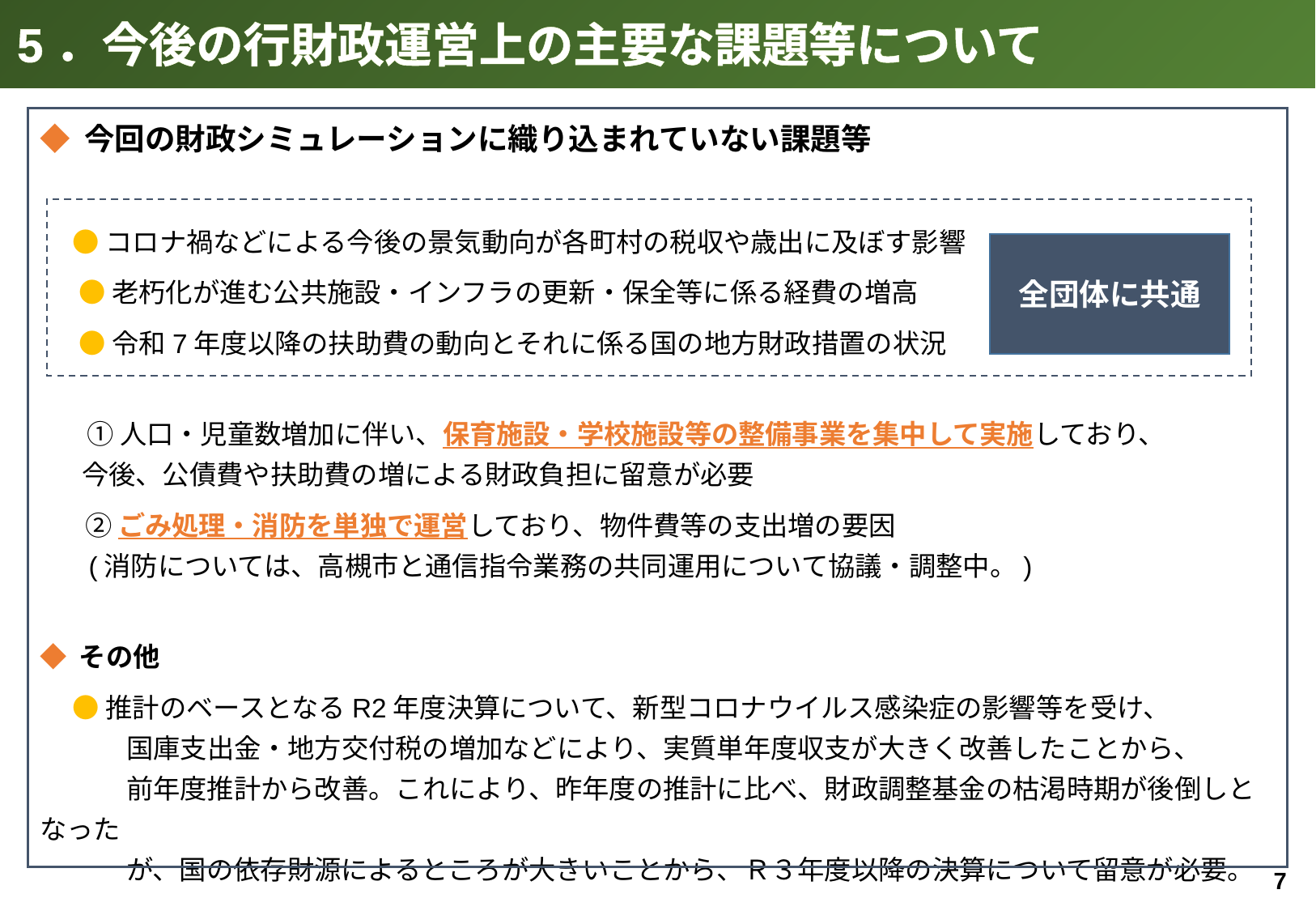

5．今後の行財政運営上の主要な課題等について

◆ 今回の財政シミュレーションに織り込まれていない課題等

　 ● コロナ禍などによる今後の景気動向が各町村の税収や歳出に及ぼす影響
 　● 老朽化が進む公共施設・インフラの更新・保全等に係る経費の増高
 　● 令和7年度以降の扶助費の動向とそれに係る国の地方財政措置の状況
　　① 人口・児童数増加に伴い、保育施設・学校施設等の整備事業を集中して実施しており、
       今後、公債費や扶助費の増による財政負担に留意が必要
  　② ごみ処理・消防を単独で運営しており、物件費等の支出増の要因
       (消防については、高槻市と通信指令業務の共同運用について協議・調整中。)
◆ その他
　 ● 推計のベースとなるR2年度決算について、新型コロナウイルス感染症の影響等を受け、
　　　 国庫支出金・地方交付税の増加などにより、実質単年度収支が大きく改善したことから、
　　　 前年度推計から改善。これにより、昨年度の推計に比べ、財政調整基金の枯渇時期が後倒しとなった
　　 　が、国の依存財源によるところが大きいことから、Ｒ３年度以降の決算について留意が必要。

全団体に共通
7